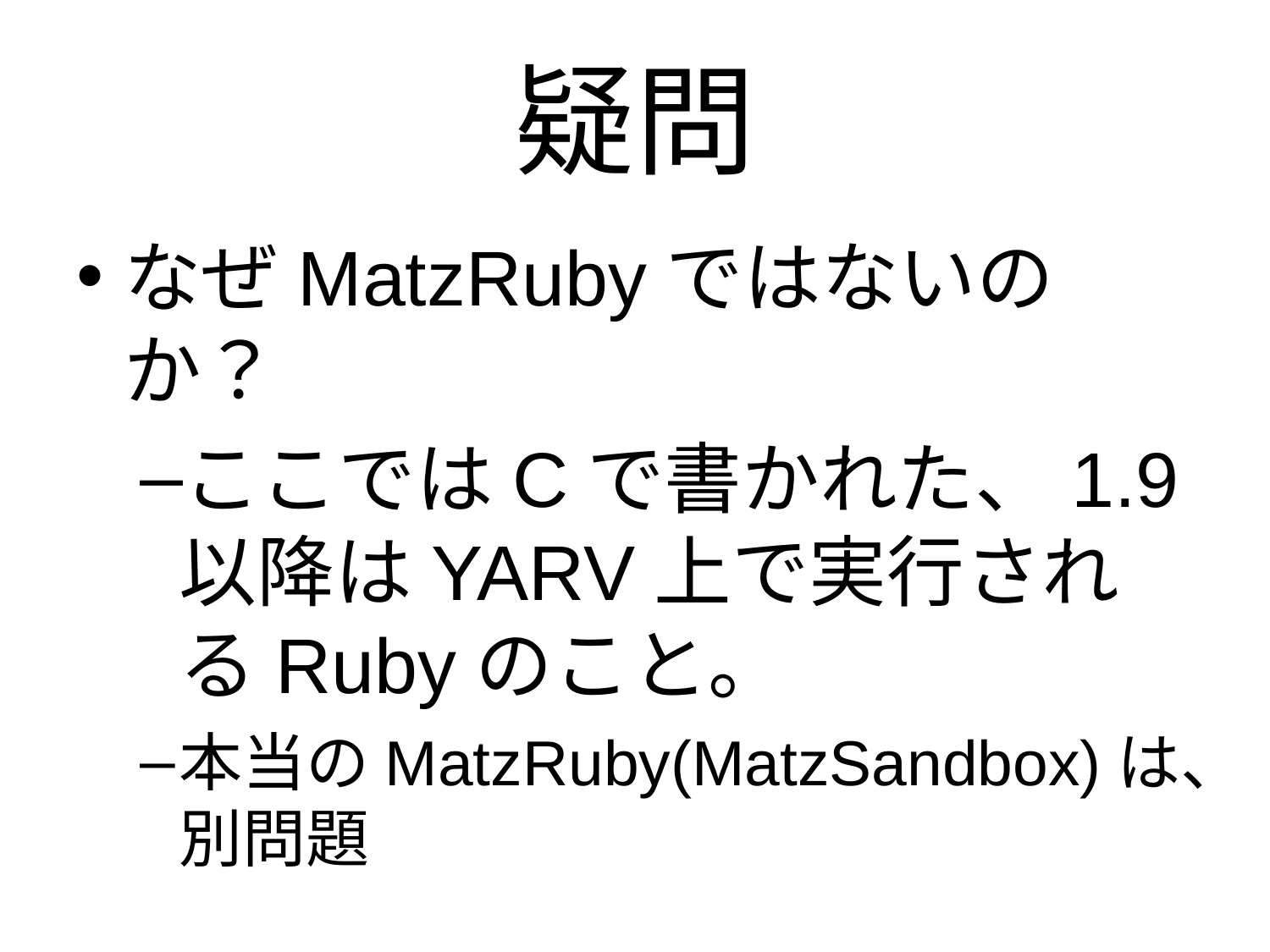

# 疑問
なぜMatzRubyではないのか？
ここではCで書かれた、1.9以降はYARV上で実行されるRubyのこと。
本当のMatzRuby(MatzSandbox)は、別問題